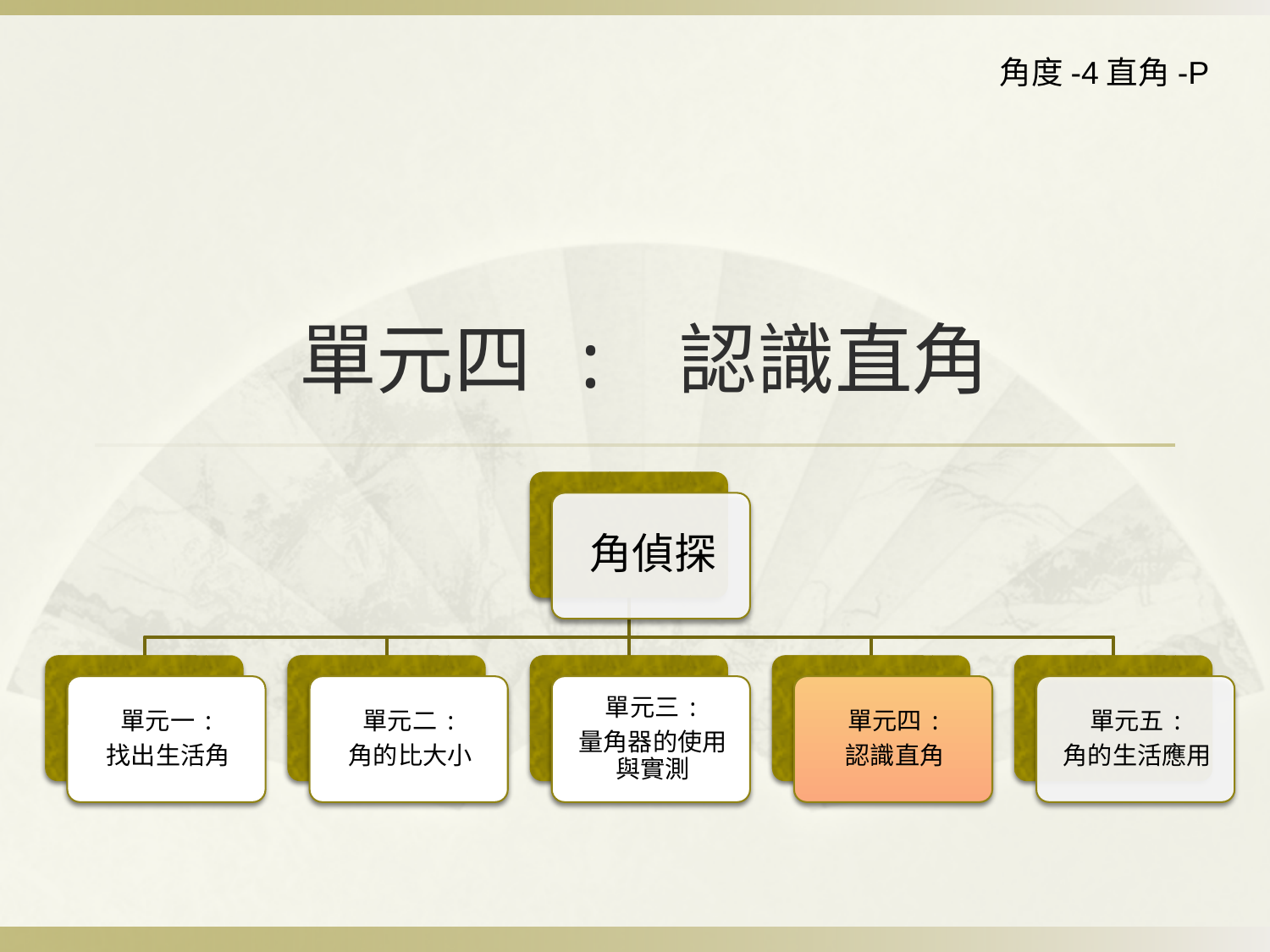

角度-4直角-P
# 單元四 : 認識直角
角偵探
單元一:
找出生活角
單元二:
角的比大小
單元三:
量角器的使用與實測
單元四:
認識直角
單元五:
角的生活應用